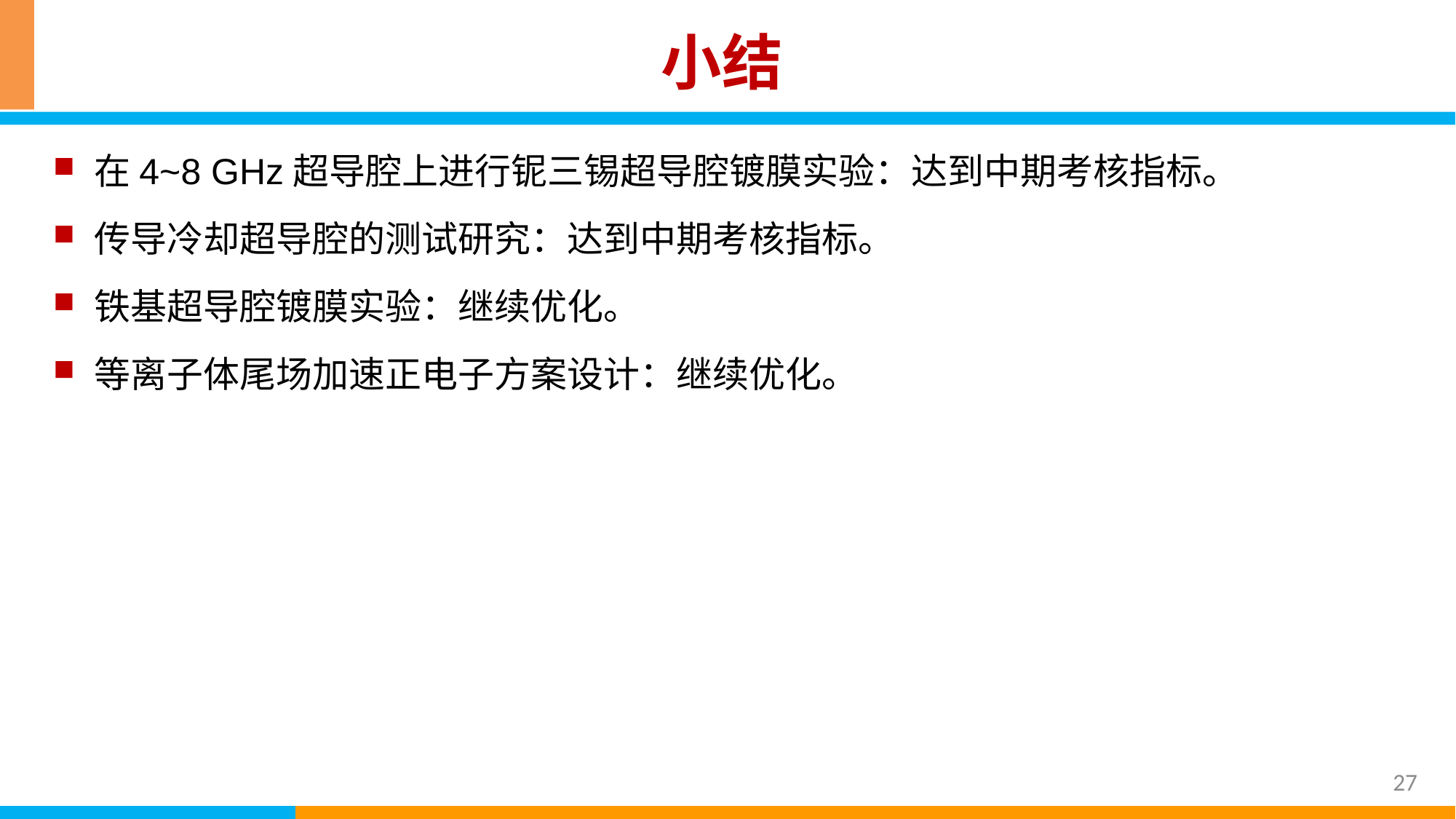

# 小结
在4~8 GHz超导腔上进行铌三锡超导腔镀膜实验：达到中期考核指标。
传导冷却超导腔的测试研究：达到中期考核指标。
铁基超导腔镀膜实验：继续优化。
等离子体尾场加速正电子方案设计：继续优化。

27